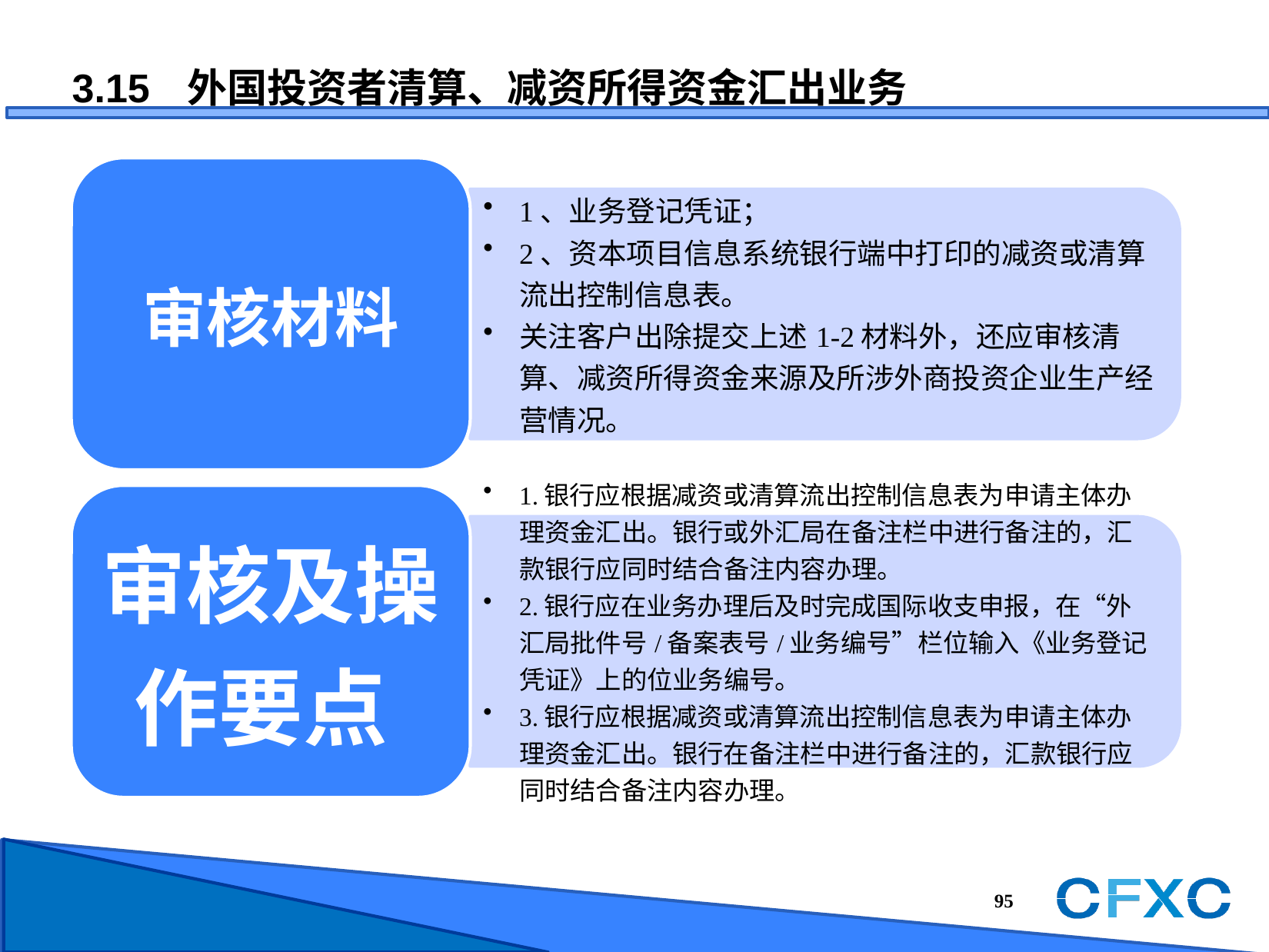

3.15	外国投资者清算、减资所得资金汇出业务
审核材料
1、业务登记凭证；
审核及操作要点
1.银行应根据减资或清算流出控制信息表为申请主体办理资金汇出。银行或外汇局在备注栏中进行备注的，汇款银行应同时结合备注内容办理。
2、资本项目信息系统银行端中打印的减资或清算流出控制信息表。
关注客户出除提交上述1-2材料外，还应审核清算、减资所得资金来源及所涉外商投资企业生产经营情况。
2.银行应在业务办理后及时完成国际收支申报，在“外汇局批件号/备案表号/业务编号”栏位输入《业务登记凭证》上的位业务编号。
3.银行应根据减资或清算流出控制信息表为申请主体办理资金汇出。银行在备注栏中进行备注的，汇款银行应同时结合备注内容办理。
95